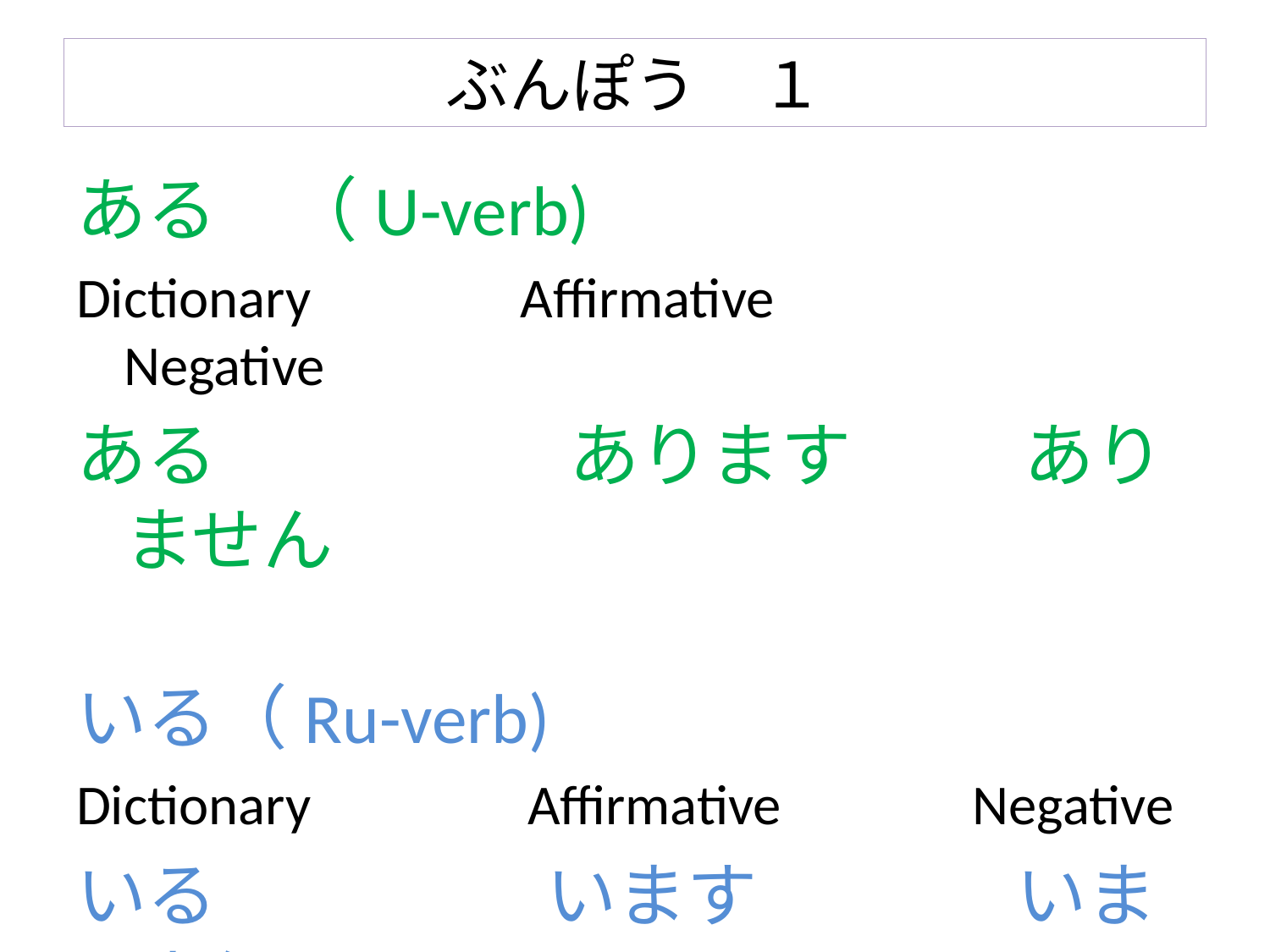

# ぶんぽう　１
ある　（U-verb)
Dictionary 　　　Affirmative 　　  　Negative
ある　　　　　あります　　  ありません

いる（Ru-verb)
Dictionary    　　  Affirmative 　　   Negative
いる　　　　   います　　　   いません